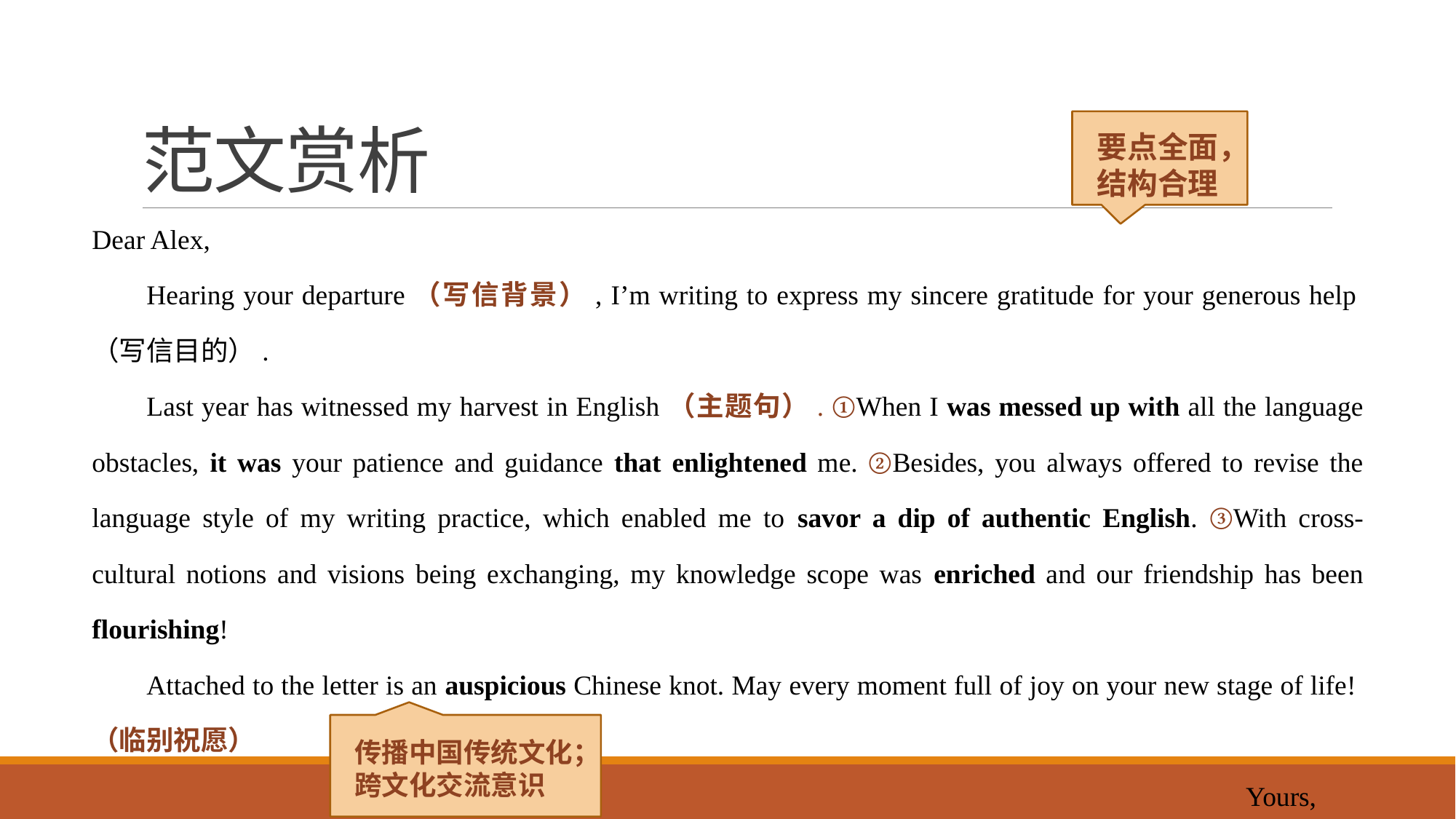

# 范文赏析

要点全面，结构合理
Dear Alex,
Hearing your departure（写信背景）, I’m writing to express my sincere gratitude for your generous help（写信目的）.
Last year has witnessed my harvest in English（主题句）. ①When I was messed up with all the language obstacles, it was your patience and guidance that enlightened me. ②Besides, you always offered to revise the language style of my writing practice, which enabled me to savor a dip of authentic English. ③With cross-cultural notions and visions being exchanging, my knowledge scope was enriched and our friendship has been flourishing!
Attached to the letter is an auspicious Chinese knot. May every moment full of joy on your new stage of life!（临别祝愿）
                                                                                                                                                               Yours,
                                                                                                                                                               Li Hua

传播中国传统文化；
跨文化交流意识